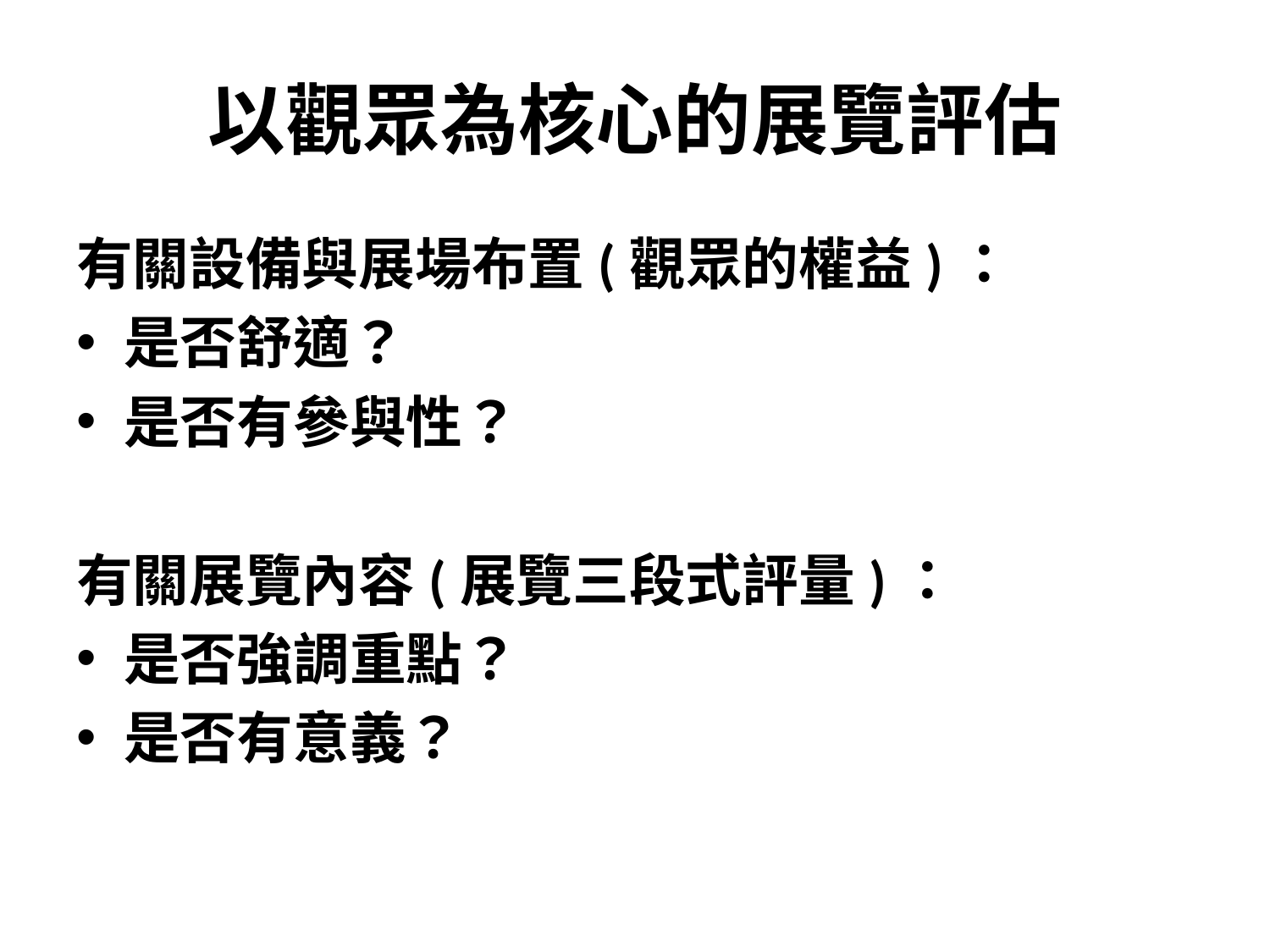

# 以觀眾為核心的展覽評估
有關設備與展場布置(觀眾的權益)：
是否舒適？
是否有參與性？

有關展覽內容(展覽三段式評量)：
是否強調重點？
是否有意義？